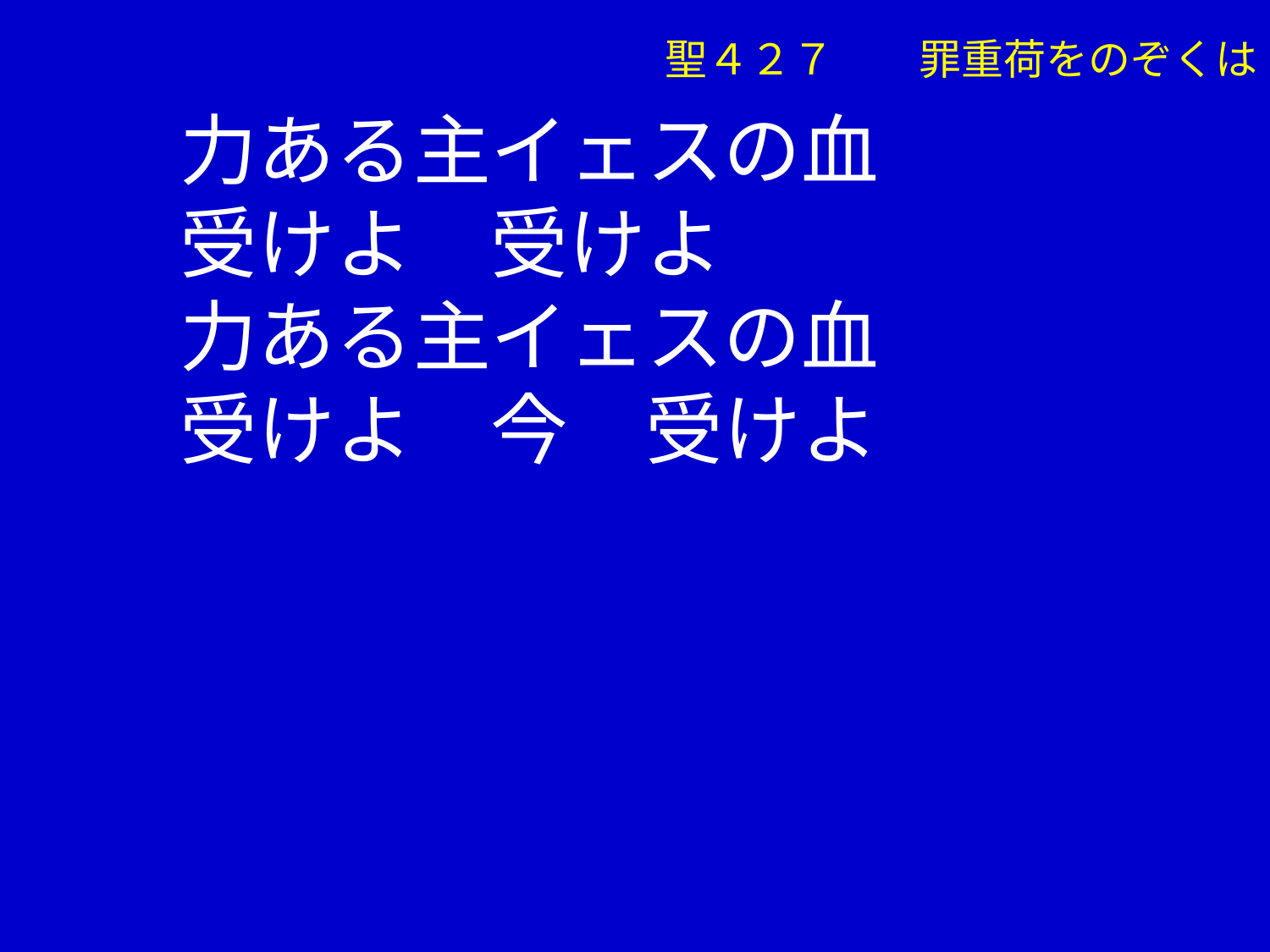

力ある主イェスの血
　受けよ　受けよ
　力ある主イェスの血
　受けよ　今　受けよ
聖４２７　　罪重荷をのぞくは